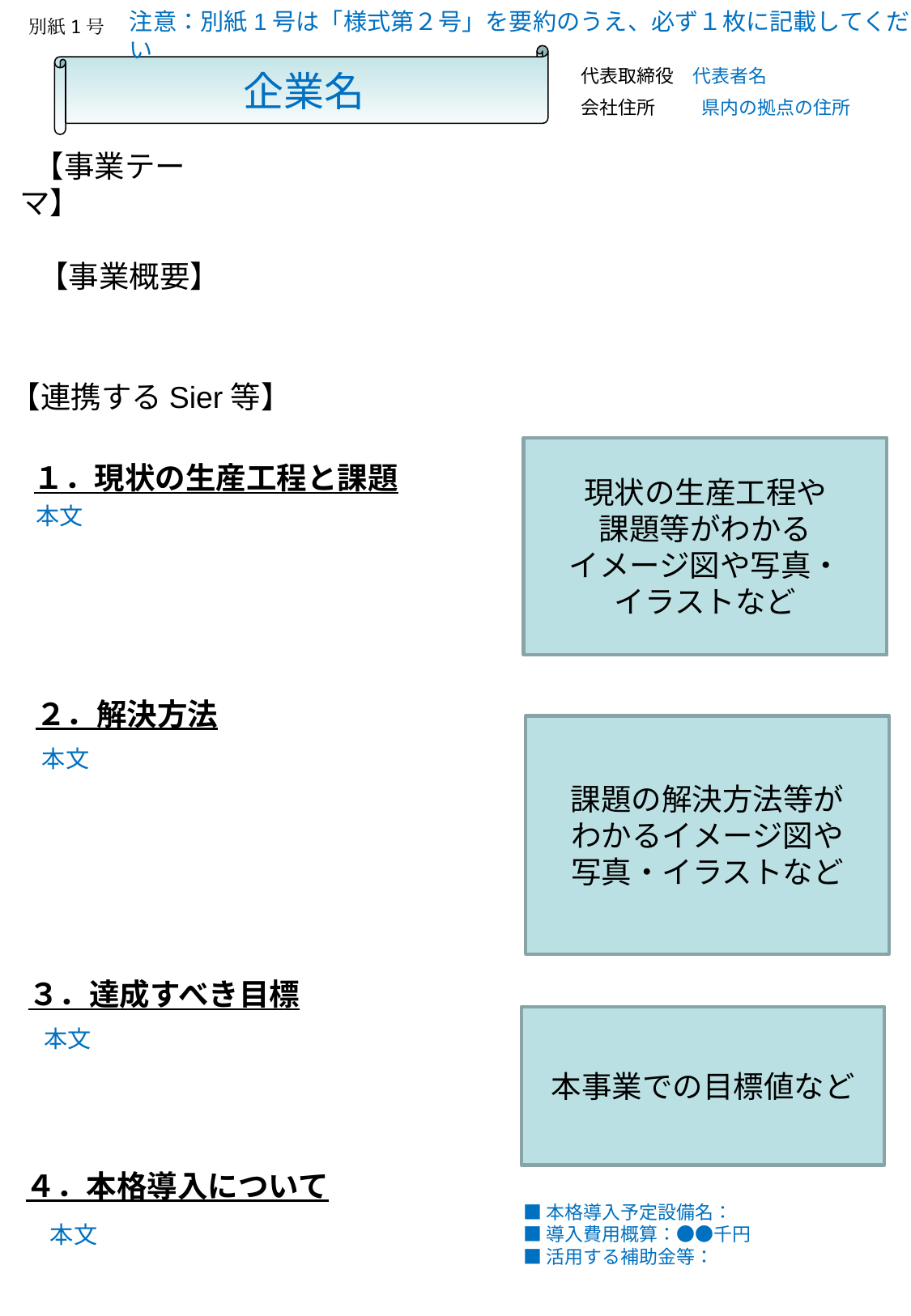

注意：別紙1号は「様式第２号」を要約のうえ、必ず１枚に記載してください
別紙1号
企業名
代表取締役　代表者名
会社住所　　  県内の拠点の住所
 【事業テーマ】
 【事業概要】
【連携するSier等】
現状の生産工程や
課題等がわかる
イメージ図や写真・
イラストなど
１．現状の生産工程と課題
本文
２．解決方法
課題の解決方法等が
わかるイメージ図や
写真・イラストなど
本文
３．達成すべき目標
本事業での目標値など
本文
４．本格導入について
■本格導入予定設備名：
■導入費用概算：●●千円
■活用する補助金等：

本文